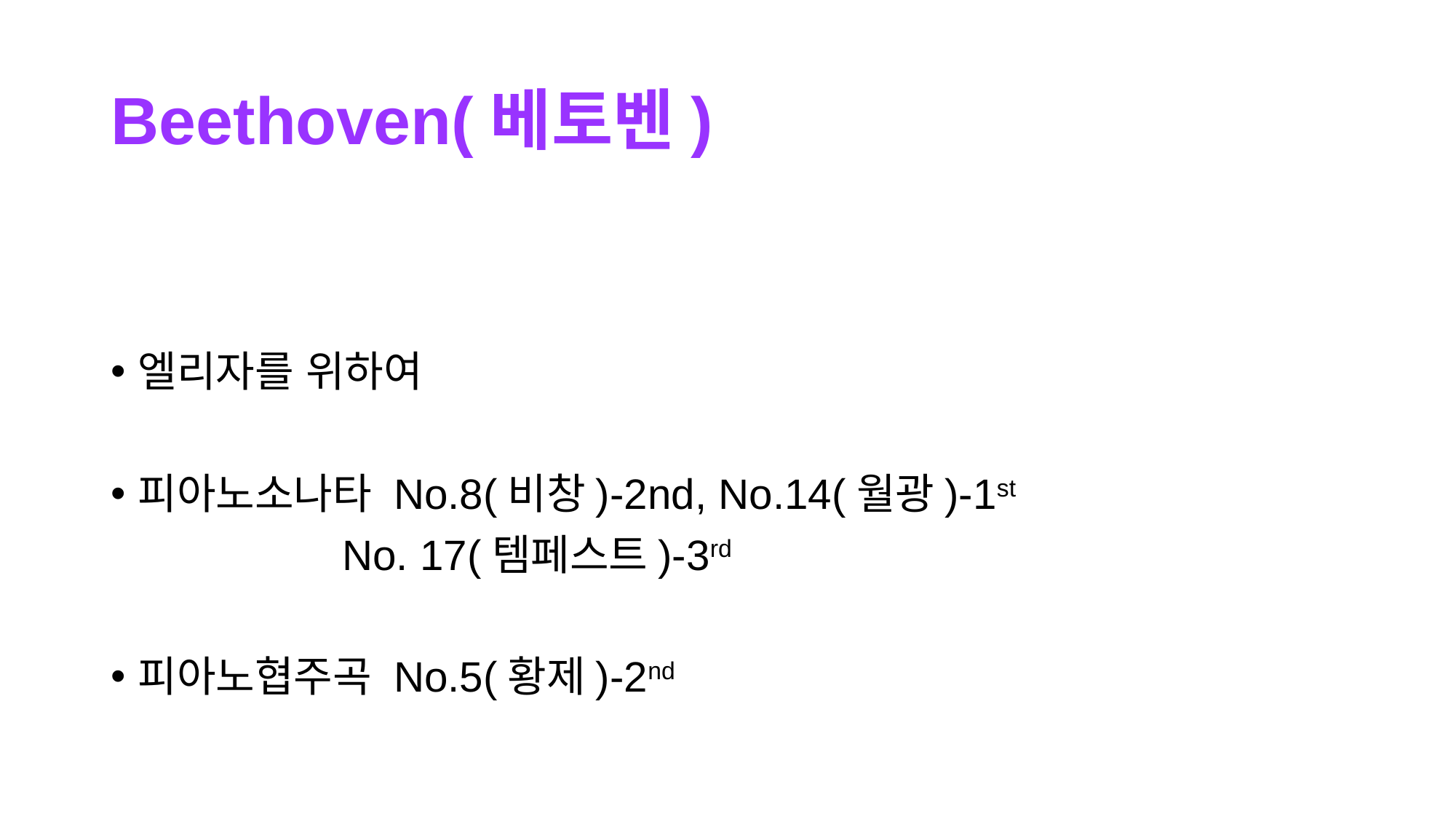

# Beethoven(베토벤)

엘리자를 위하여

피아노소나타 No.8(비창)-2nd, No.14(월광)-1st
                    No. 17(템페스트)-3rd

피아노협주곡 No.5(황제)-2nd